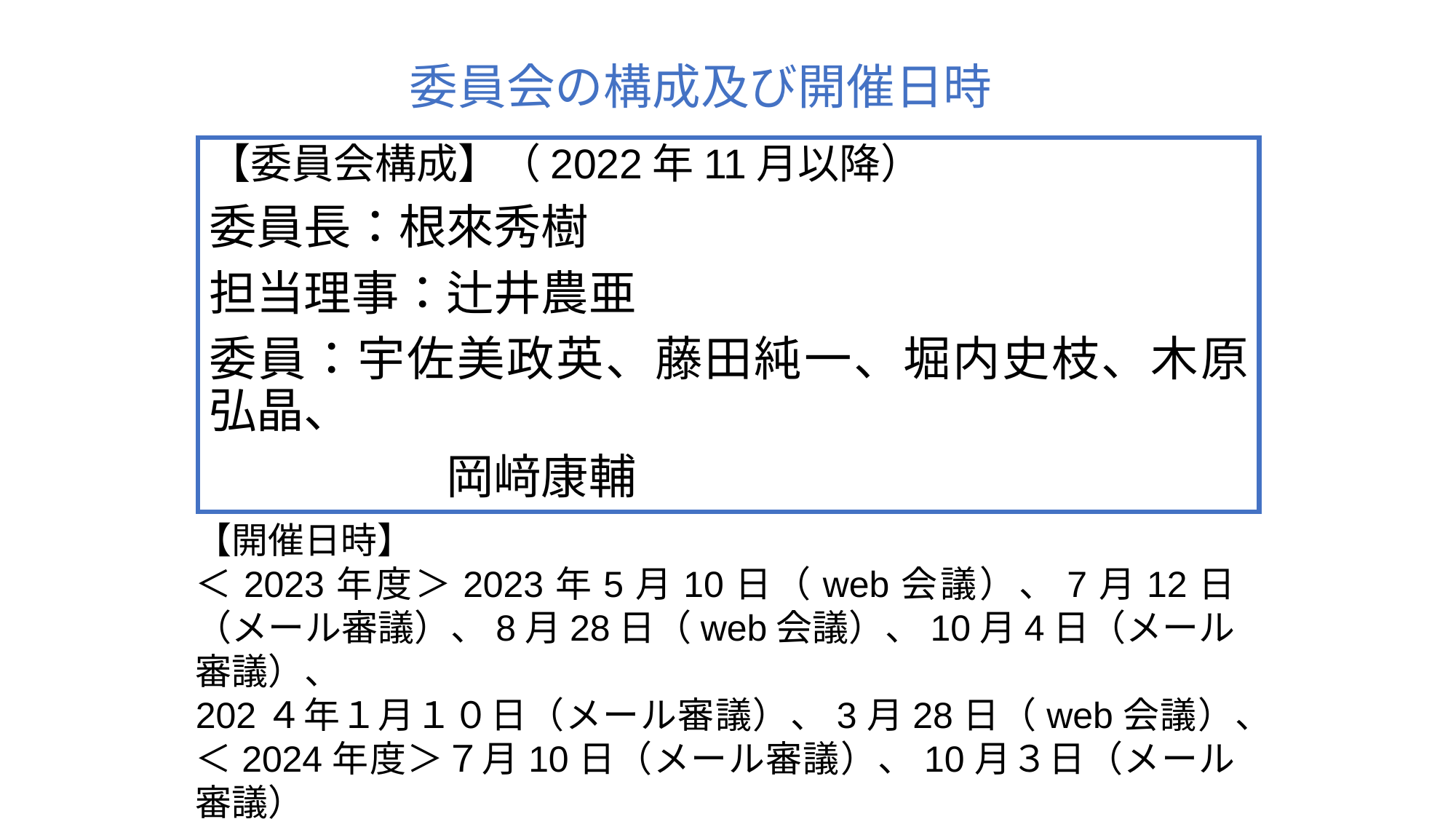

# 委員会の構成及び開催日時
【委員会構成】（2022年11月以降）
委員長：根來秀樹
担当理事：辻井農亜
委員：宇佐美政英、藤田純一、堀内史枝、木原弘晶、
　　　　　岡﨑康輔

【開催日時】
＜2023年度＞2023年5月10日（web会議）、7月12日（メール審議）、8月28日（web会議）、10月4日（メール審議）、
202４年１月１０日（メール審議）、3月28日（web会議）、
＜2024年度＞７月10日（メール審議）、10月３日（メール審議）